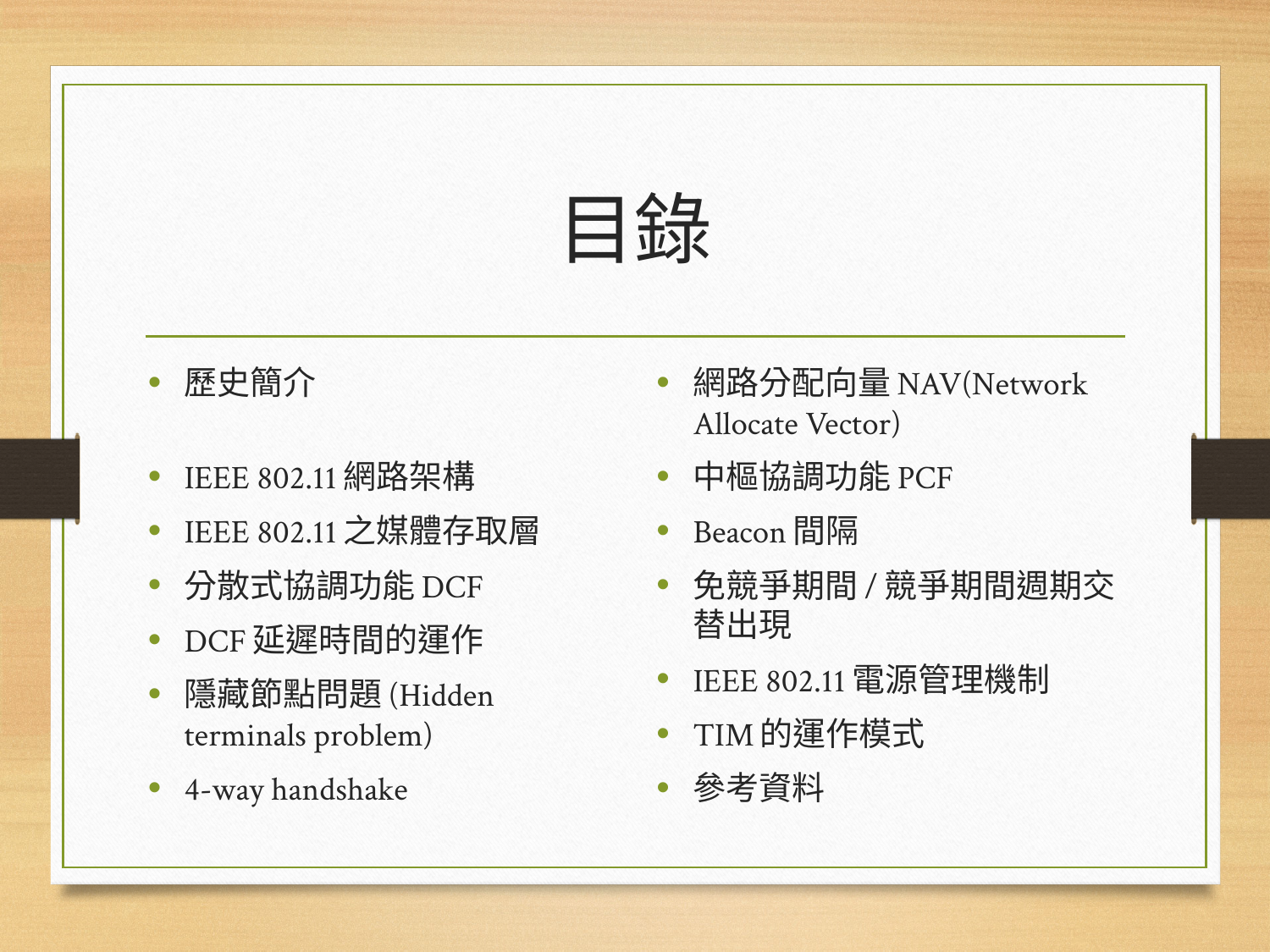

# 目錄
歷史簡介
IEEE 802.11網路架構
IEEE 802.11之媒體存取層
分散式協調功能DCF
DCF延遲時間的運作
隱藏節點問題(Hidden terminals problem)
4-way handshake

網路分配向量NAV(Network Allocate Vector)
中樞協調功能PCF
Beacon間隔
免競爭期間/競爭期間週期交替出現
IEEE 802.11電源管理機制
TIM的運作模式
參考資料